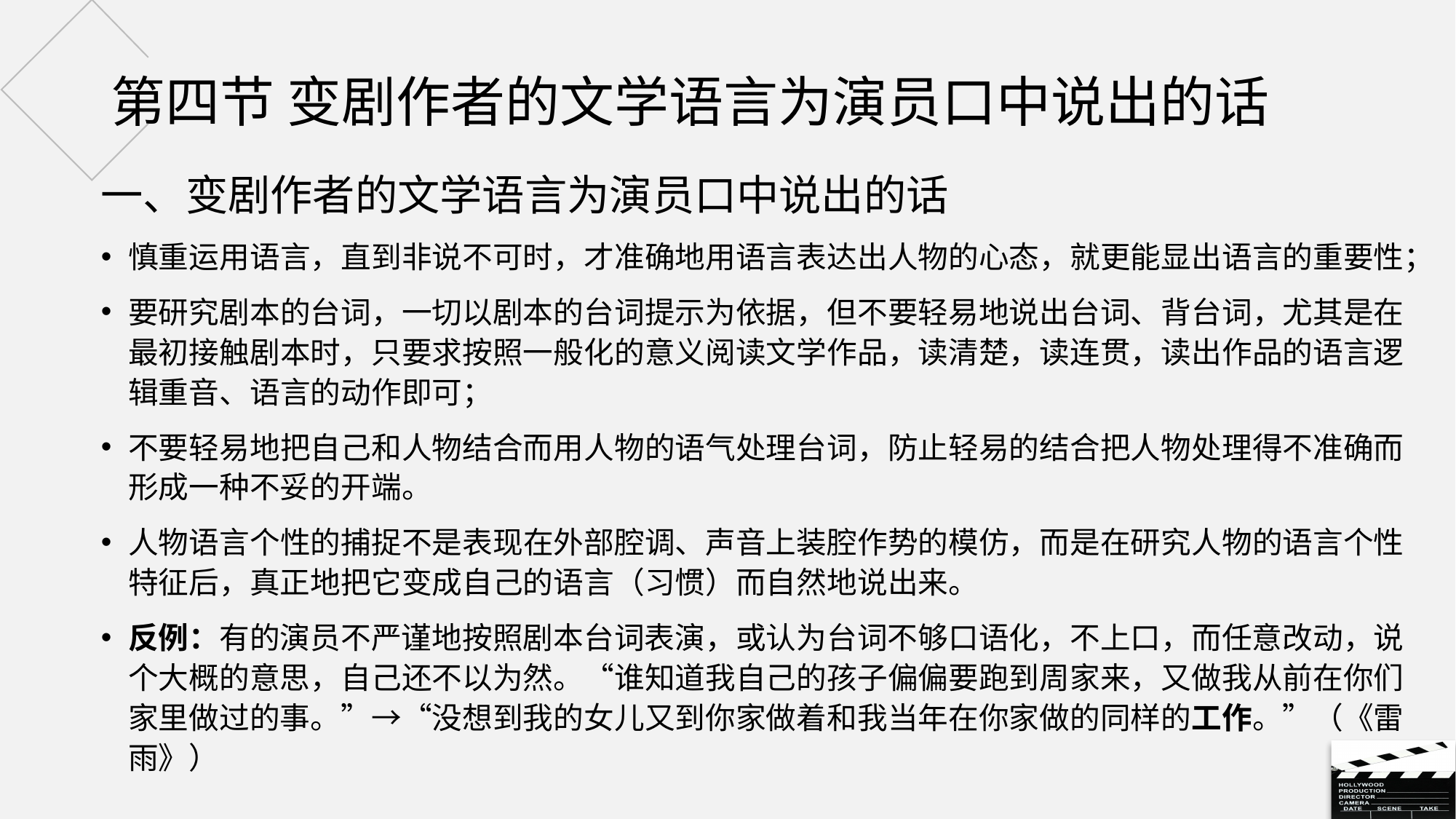

# 第四节 变剧作者的文学语言为演员口中说出的话
一、变剧作者的文学语言为演员口中说出的话
慎重运用语言，直到非说不可时，才准确地用语言表达出人物的心态，就更能显出语言的重要性；
要研究剧本的台词，一切以剧本的台词提示为依据，但不要轻易地说出台词、背台词，尤其是在最初接触剧本时，只要求按照一般化的意义阅读文学作品，读清楚，读连贯，读出作品的语言逻辑重音、语言的动作即可；
不要轻易地把自己和人物结合而用人物的语气处理台词，防止轻易的结合把人物处理得不准确而形成一种不妥的开端。
人物语言个性的捕捉不是表现在外部腔调、声音上装腔作势的模仿，而是在研究人物的语言个性特征后，真正地把它变成自己的语言（习惯）而自然地说出来。
反例：有的演员不严谨地按照剧本台词表演，或认为台词不够口语化，不上口，而任意改动，说个大概的意思，自己还不以为然。“谁知道我自己的孩子偏偏要跑到周家来，又做我从前在你们家里做过的事。”→“没想到我的女儿又到你家做着和我当年在你家做的同样的工作。”（《雷雨》）